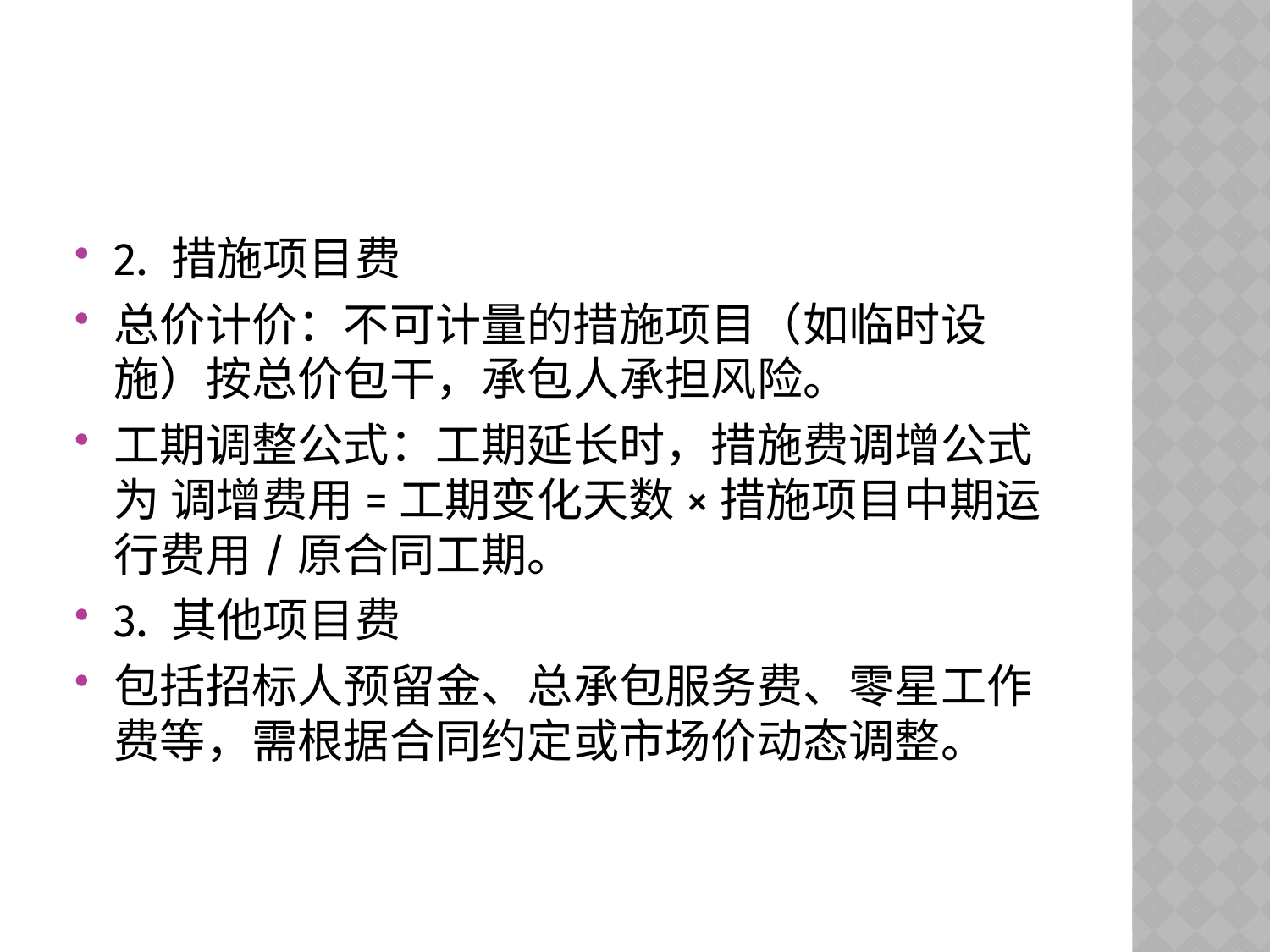

#
2. 措施项目费
总价计价：不可计量的措施项目（如临时设施）按总价包干，承包人承担风险。
工期调整公式：工期延长时，措施费调增公式为 调增费用=工期变化天数×措施项目中期运行费用/原合同工期。
3. 其他项目费
包括招标人预留金、总承包服务费、零星工作费等，需根据合同约定或市场价动态调整。